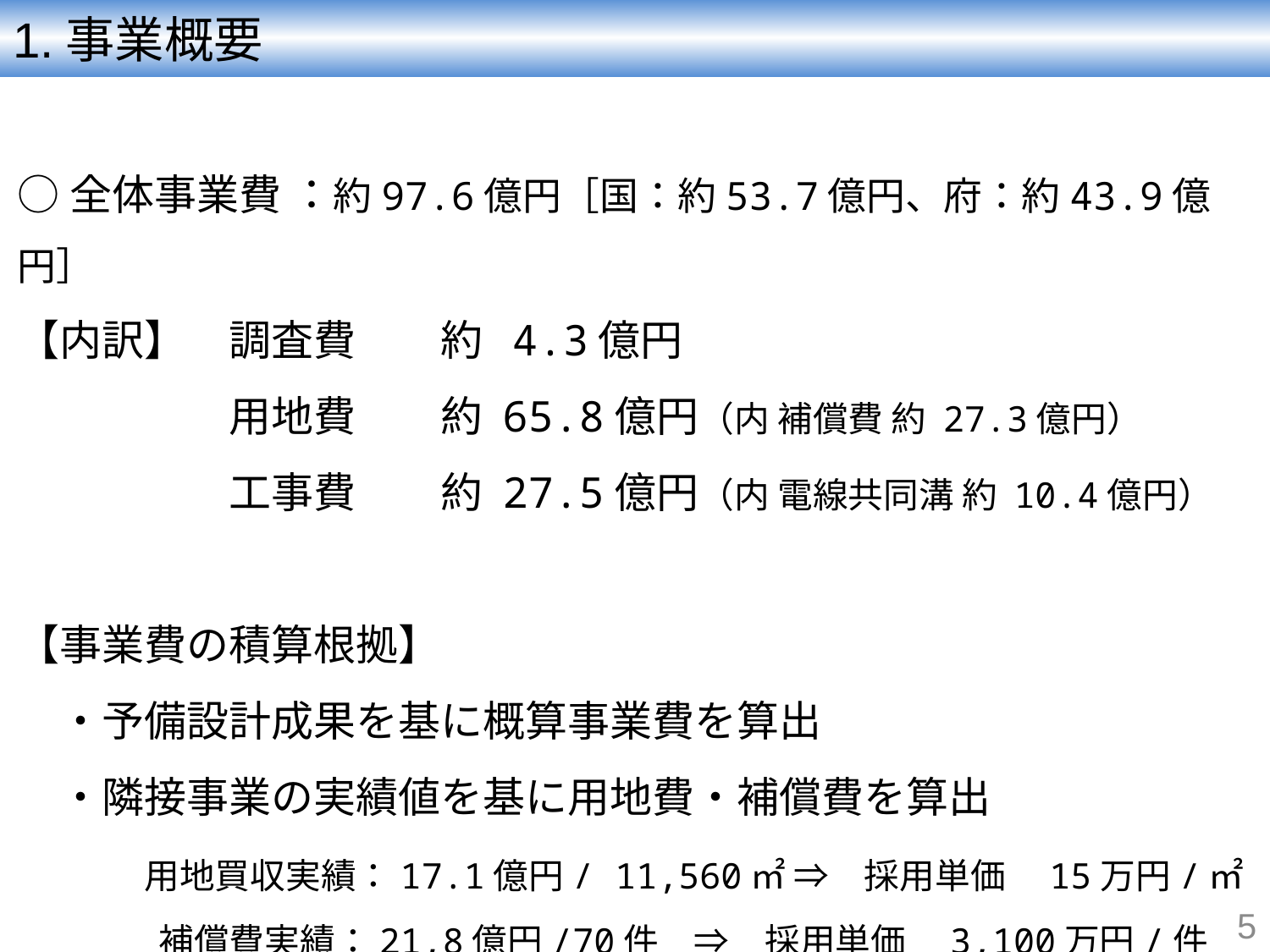

1.事業概要
○全体事業費 ：約97.6億円［国：約53.7億円、府：約43.9億円］
【内訳】　調査費　　約  4.3億円
　　　　　用地費　　約 65.8億円（内 補償費 約 27.3億円）
　　　　　工事費　　約 27.5億円（内 電線共同溝 約 10.4億円）

【事業費の積算根拠】
　・予備設計成果を基に概算事業費を算出
　・隣接事業の実績値を基に用地費・補償費を算出
　　　用地買収実績：17.1億円/ 11,560㎡ ⇒　採用単価　15万円/㎡
　　　　補償費実績：21,8億円/70件　⇒　採用単価　3,100万円/件

5